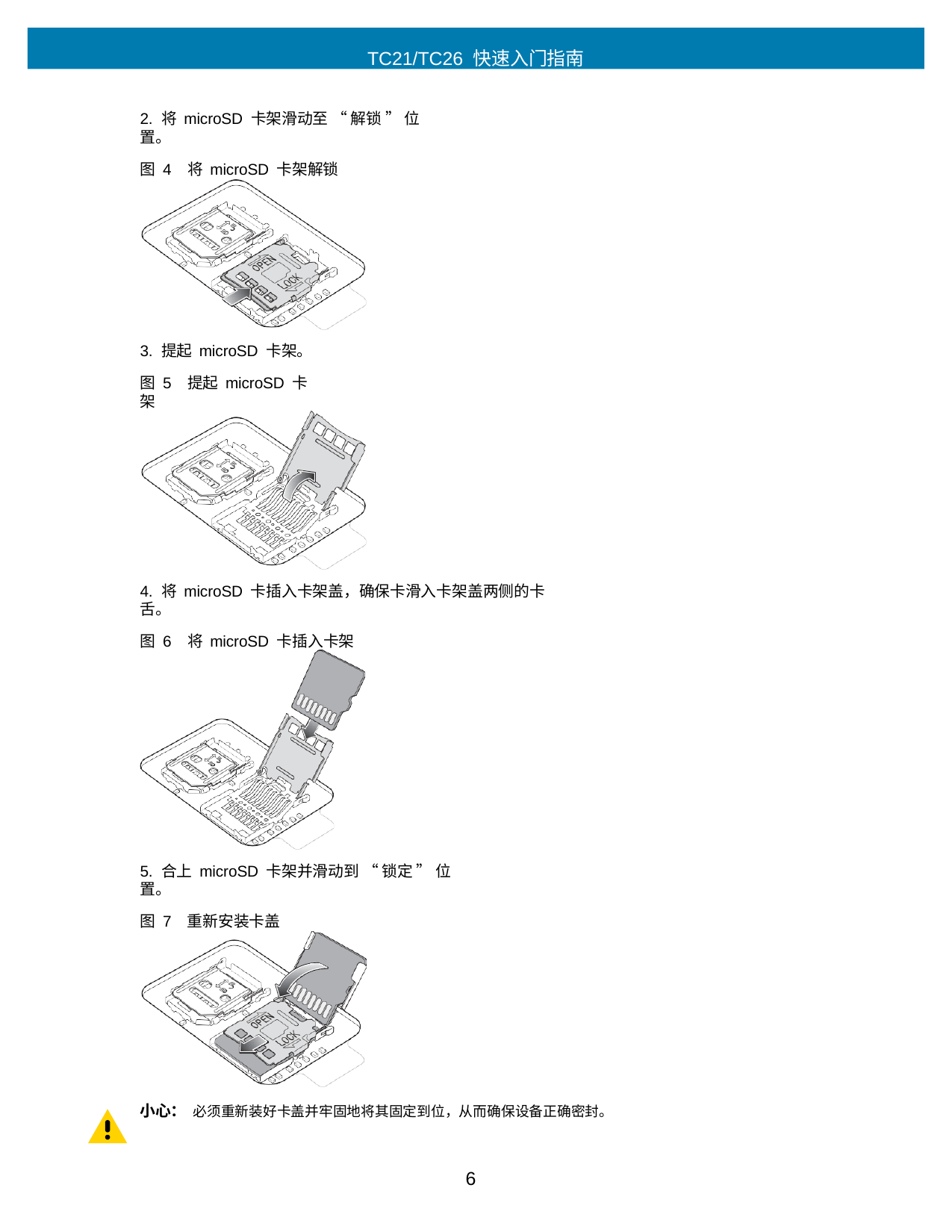

TC21/TC26 快速入门指南
2. 将 microSD 卡架滑动至 “ 解锁 ” 位置。

图 4	将 microSD 卡架解锁

3. 提起 microSD 卡架。

图 5	提起 microSD 卡架

4. 将 microSD 卡插入卡架盖，确保卡滑入卡架盖两侧的卡舌。

图 6	将 microSD 卡插入卡架

5. 合上 microSD 卡架并滑动到 “ 锁定 ” 位置。

图 7	重新安装卡盖

小心： 必须重新装好卡盖并牢固地将其固定到位，从而确保设备正确密封。

6